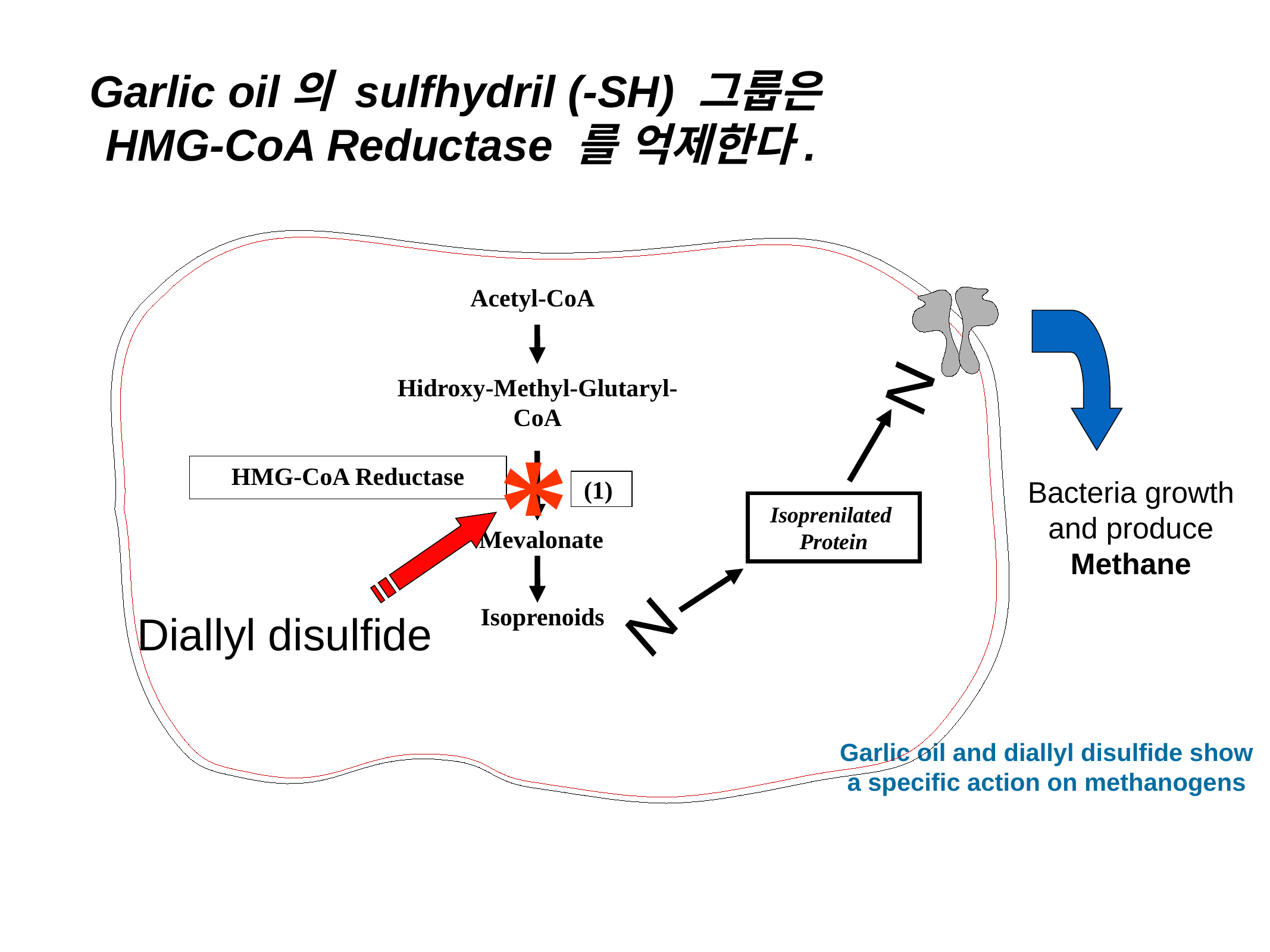

Garlic oil의 sulfhydril (-SH) 그룹은
 HMG-CoA Reductase 를 억제한다.

Acetyl-CoA

N

Isoprenilated
Protein
Mevalonate

Isoprenoids
N

Hidroxy-Methyl-Glutaryl-CoA
*

HMG-CoA Reductase
Bacteria growth and produce Methane
(1)

Diallyl disulfide
Garlic oil and diallyl disulfide show a specific action on methanogens